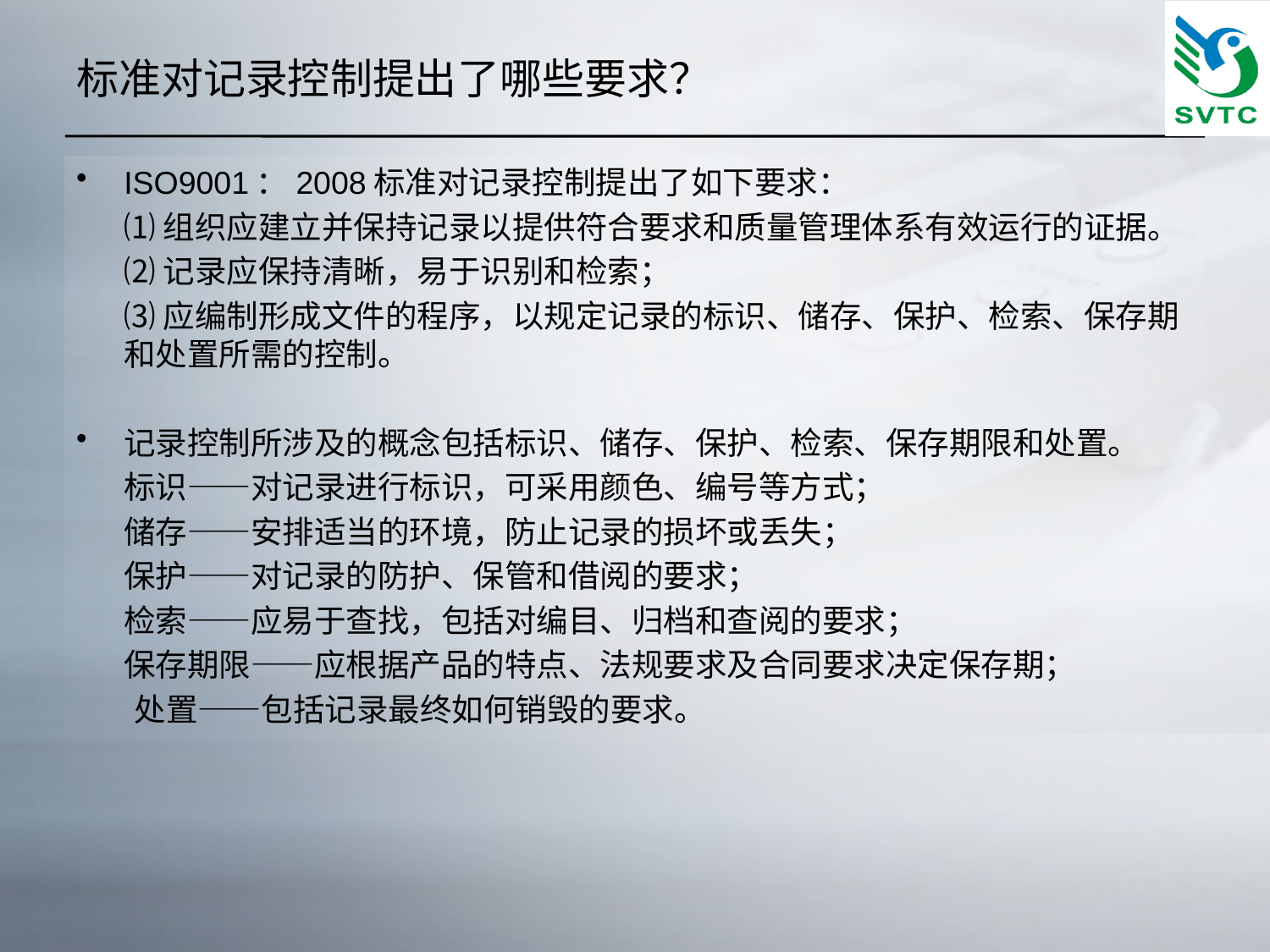

# 标准对记录控制提出了哪些要求？
ISO9001：2008标准对记录控制提出了如下要求：
	⑴组织应建立并保持记录以提供符合要求和质量管理体系有效运行的证据。
	⑵记录应保持清晰，易于识别和检索；
	⑶应编制形成文件的程序，以规定记录的标识、储存、保护、检索、保存期和处置所需的控制。

记录控制所涉及的概念包括标识、储存、保护、检索、保存期限和处置。
	标识——对记录进行标识，可采用颜色、编号等方式；
	储存——安排适当的环境，防止记录的损坏或丢失；
	保护——对记录的防护、保管和借阅的要求；
	检索——应易于查找，包括对编目、归档和查阅的要求；
	保存期限——应根据产品的特点、法规要求及合同要求决定保存期；
       处置——包括记录最终如何销毁的要求。